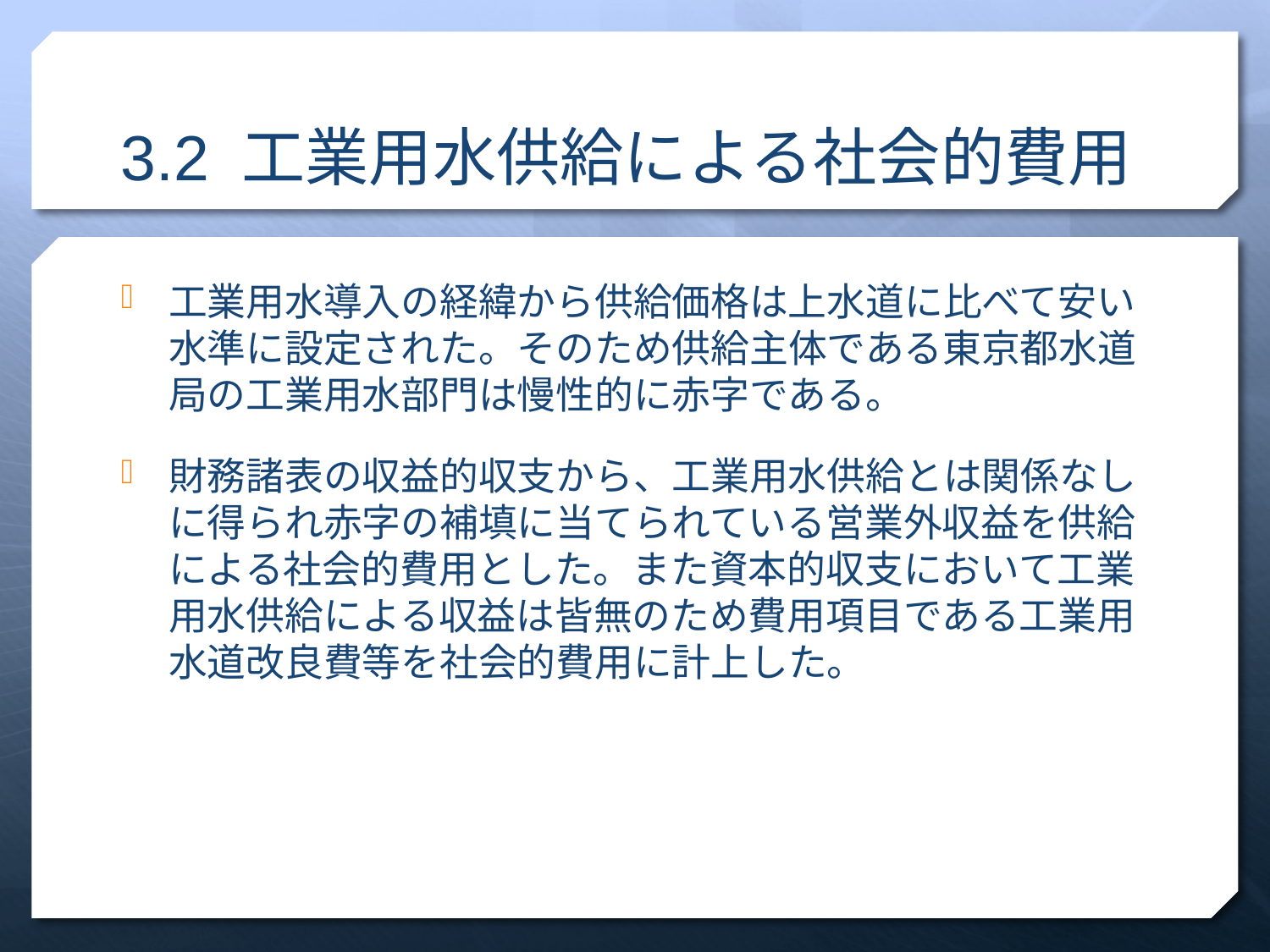

# 3.2 工業用水供給による社会的費用
工業用水導入の経緯から供給価格は上水道に比べて安い水準に設定された。そのため供給主体である東京都水道局の工業用水部門は慢性的に赤字である。
財務諸表の収益的収支から、工業用水供給とは関係なしに得られ赤字の補填に当てられている営業外収益を供給による社会的費用とした。また資本的収支において工業用水供給による収益は皆無のため費用項目である工業用水道改良費等を社会的費用に計上した。